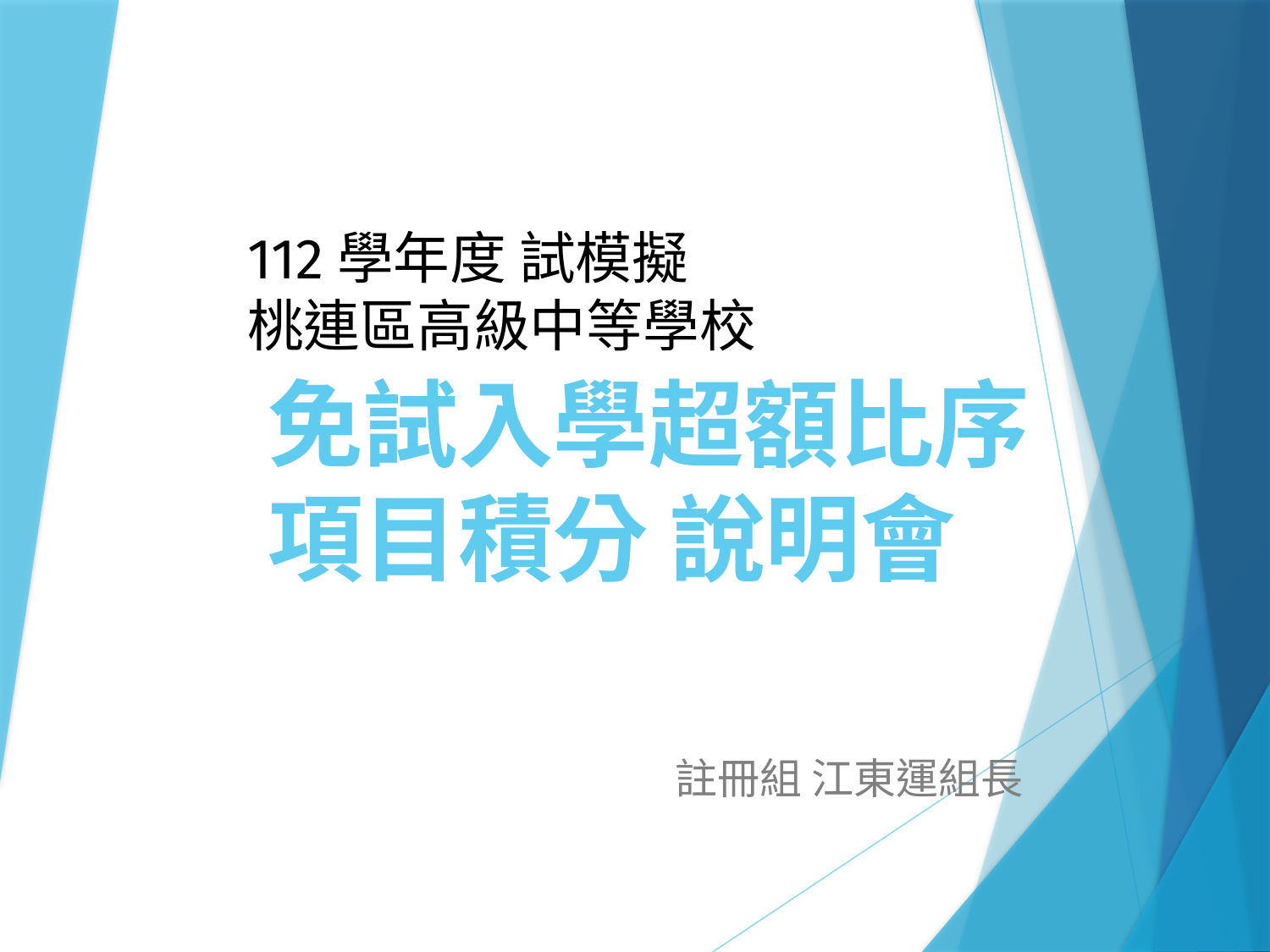

112學年度 試模擬
桃連區高級中等學校
# 免試入學超額比序 項目積分 說明會
註冊組 江東運組長